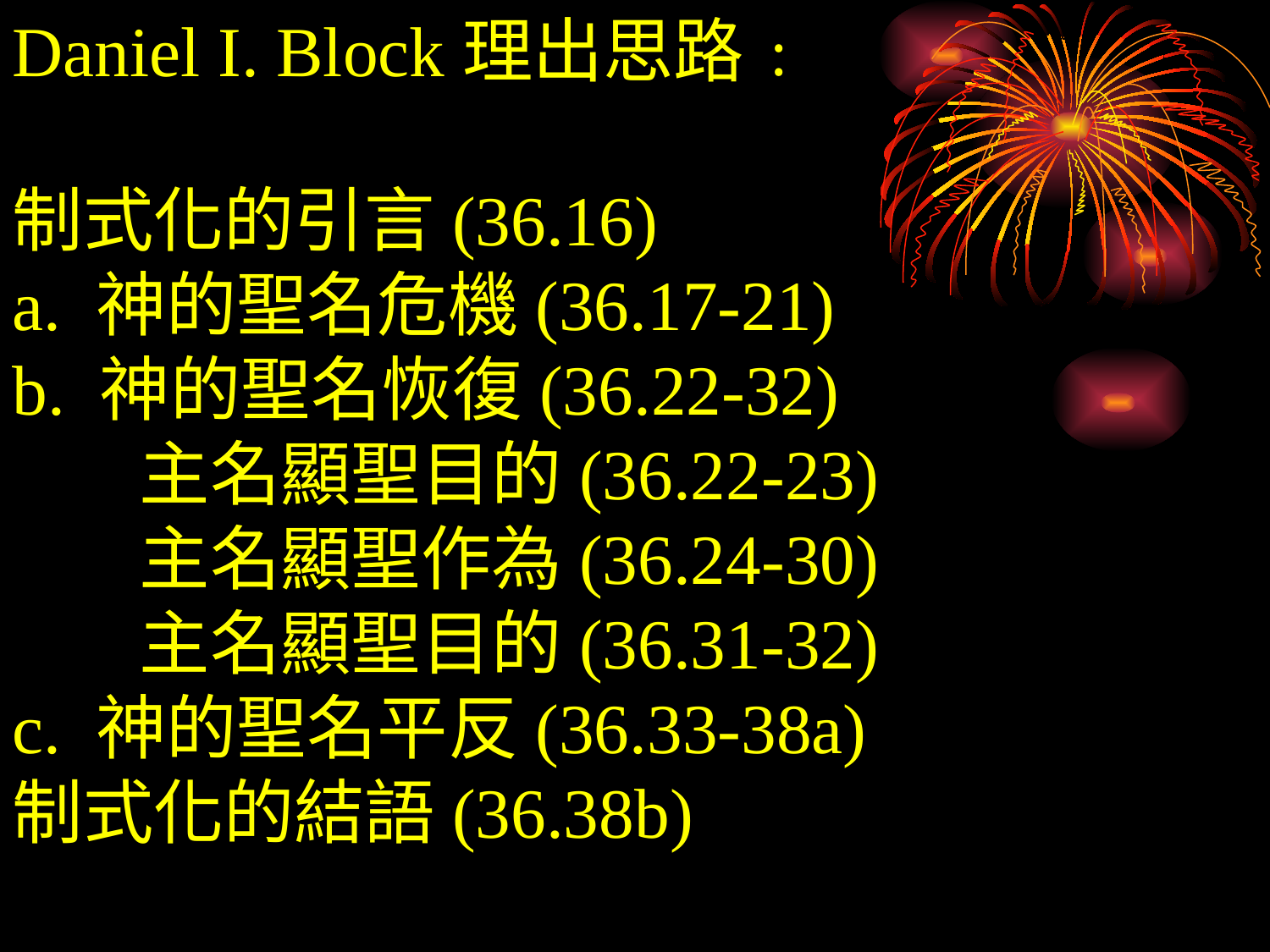

Daniel I. Block理出思路﹕

制式化的引言(36.16)
a. 神的聖名危機(36.17-21)
b. 神的聖名恢復(36.22-32)
	主名顯聖目的(36.22-23)
	主名顯聖作為(36.24-30)
	主名顯聖目的(36.31-32)
c. 神的聖名平反(36.33-38a)
制式化的結語(36.38b)